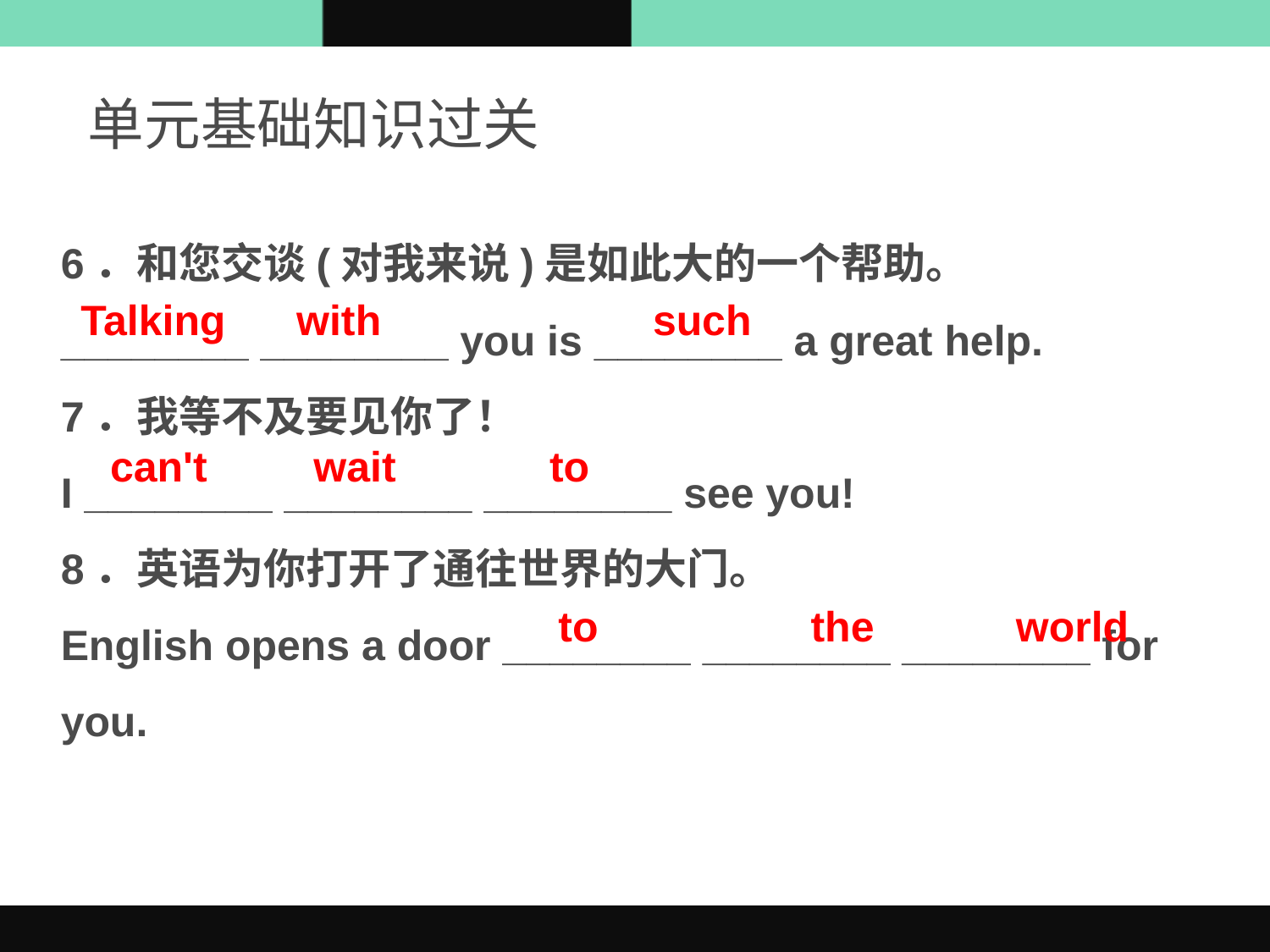

单元基础知识过关
6．和您交谈(对我来说)是如此大的一个帮助。
________ ________ you is ________ a great help.
7．我等不及要见你了！
I ________ ________ ________ see you!
8．英语为你打开了通往世界的大门。
English opens a door ________ ________ ________ for you.
Talking      with                       such
can't         wait             to
to                  the            world